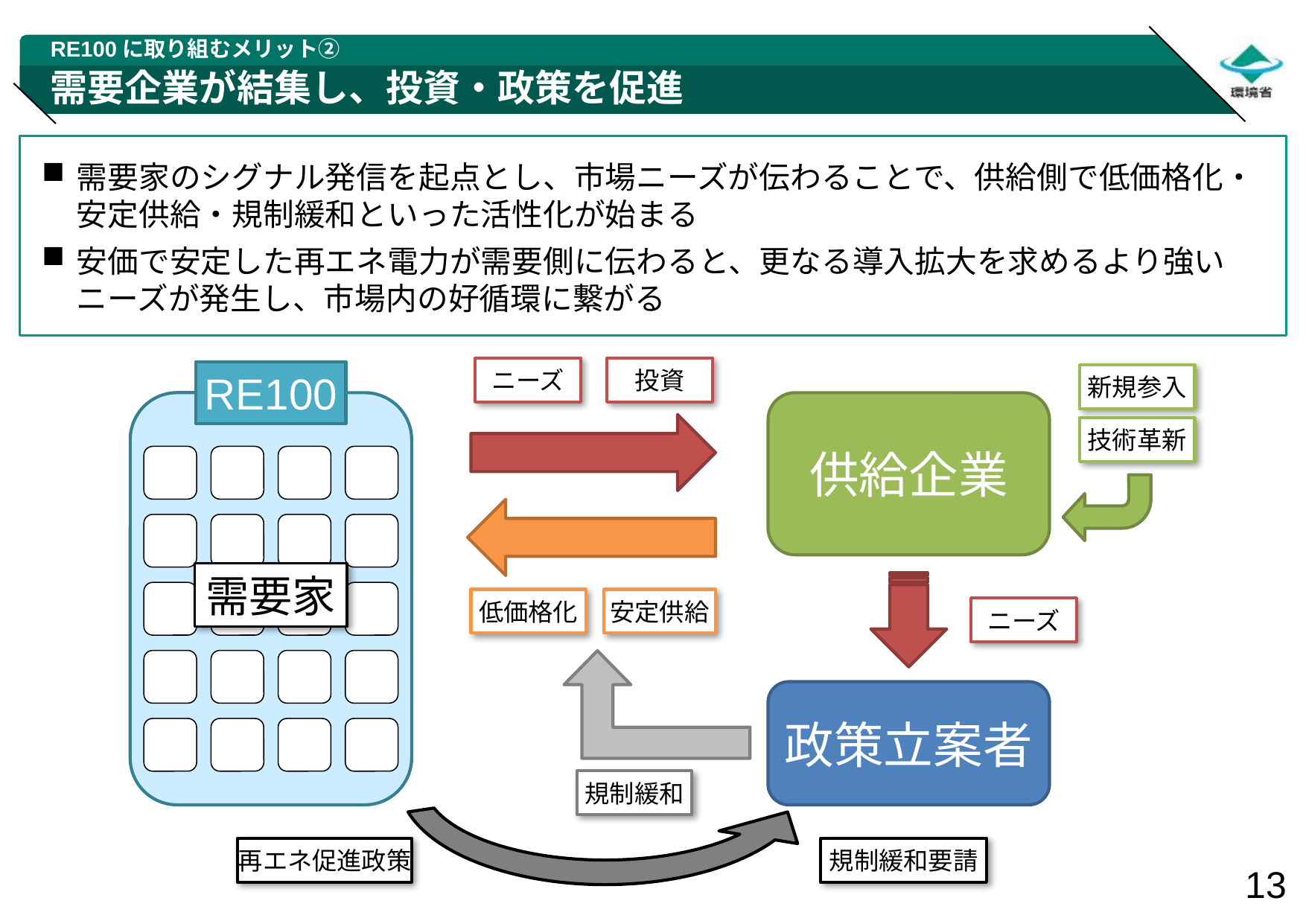

RE100に取り組むメリット②
# 需要企業が結集し、投資・政策を促進
需要家のシグナル発信を起点とし、市場ニーズが伝わることで、供給側で低価格化・安定供給・規制緩和といった活性化が始まる
安価で安定した再エネ電力が需要側に伝わると、更なる導入拡大を求めるより強いニーズが発生し、市場内の好循環に繋がる
ニーズ
投資
RE100
新規参入
供給企業

技術革新

需要家

低価格化
安定供給
ニーズ

政策立案者

規制緩和
再エネ促進政策
規制緩和要請